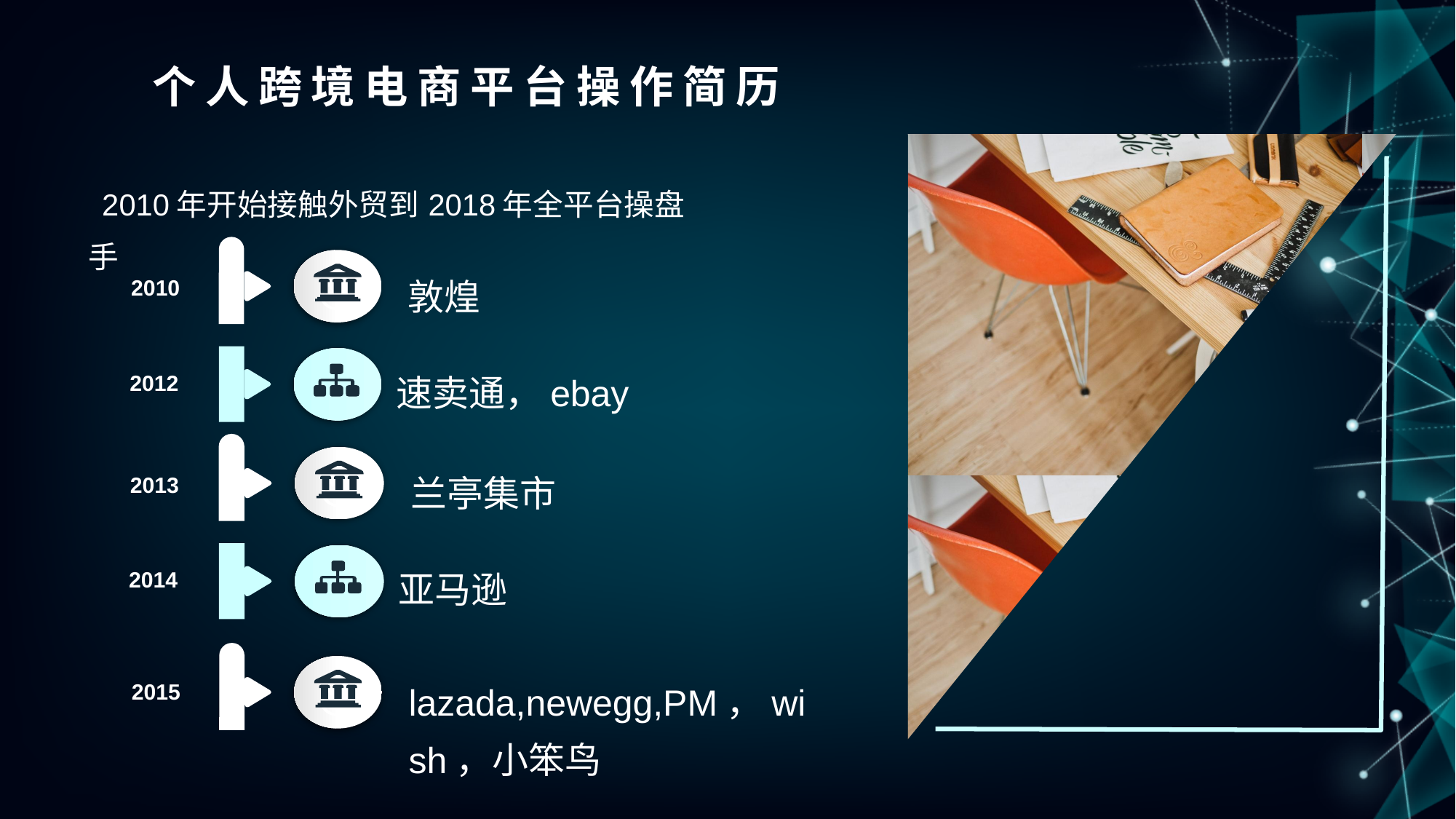

个人跨境电商平台操作简历

  2010年开始接触外贸到2018年全平台操盘手

敦煌

2010

速卖通，ebay

2012

兰亭集市

2013

亚马逊

2014

lazada,newegg,PM，wish，小笨鸟

2015